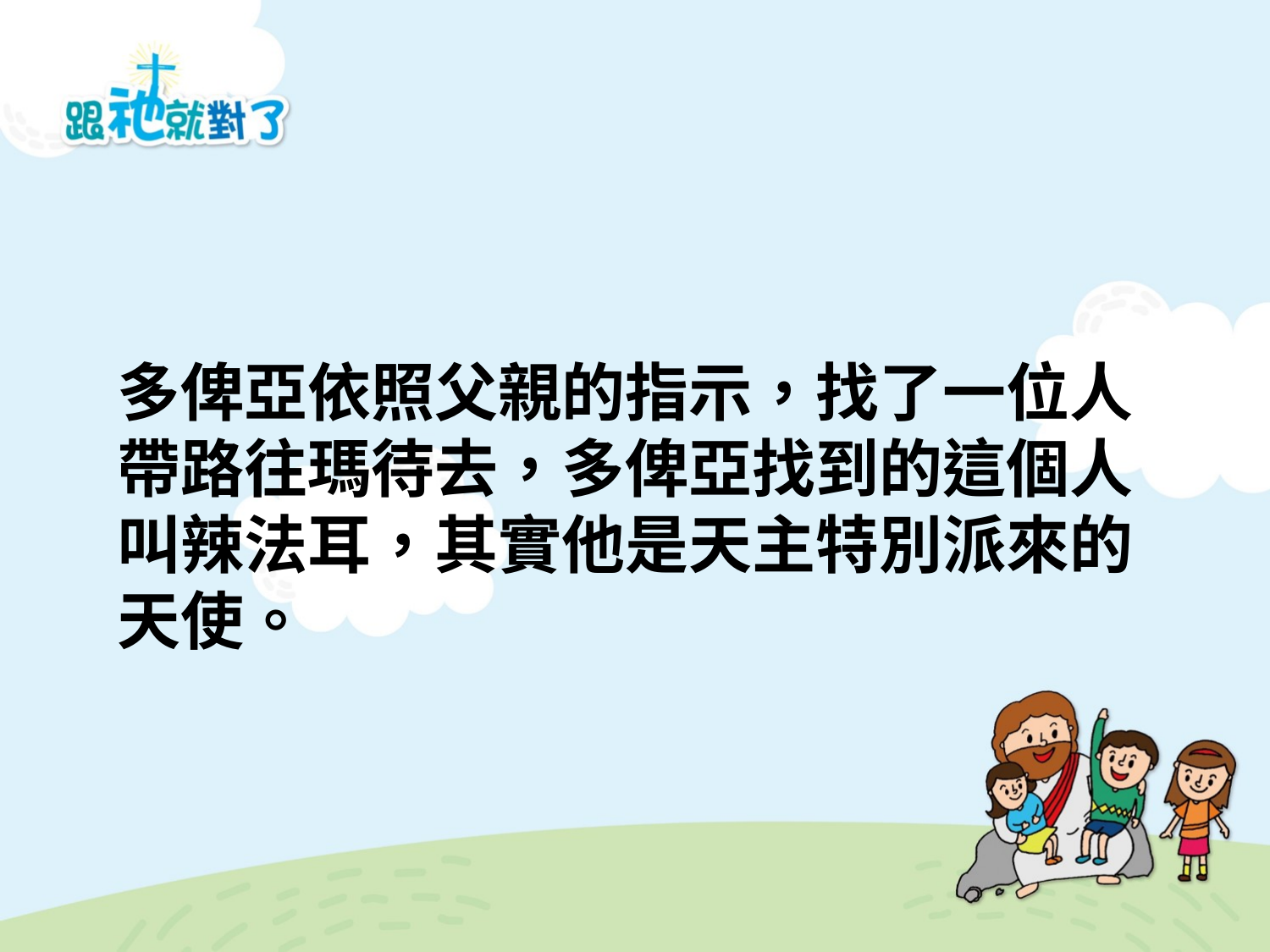

多俾亞依照父親的指示，找了一位人帶路往瑪待去，多俾亞找到的這個人叫辣法耳，其實他是天主特別派來的天使。